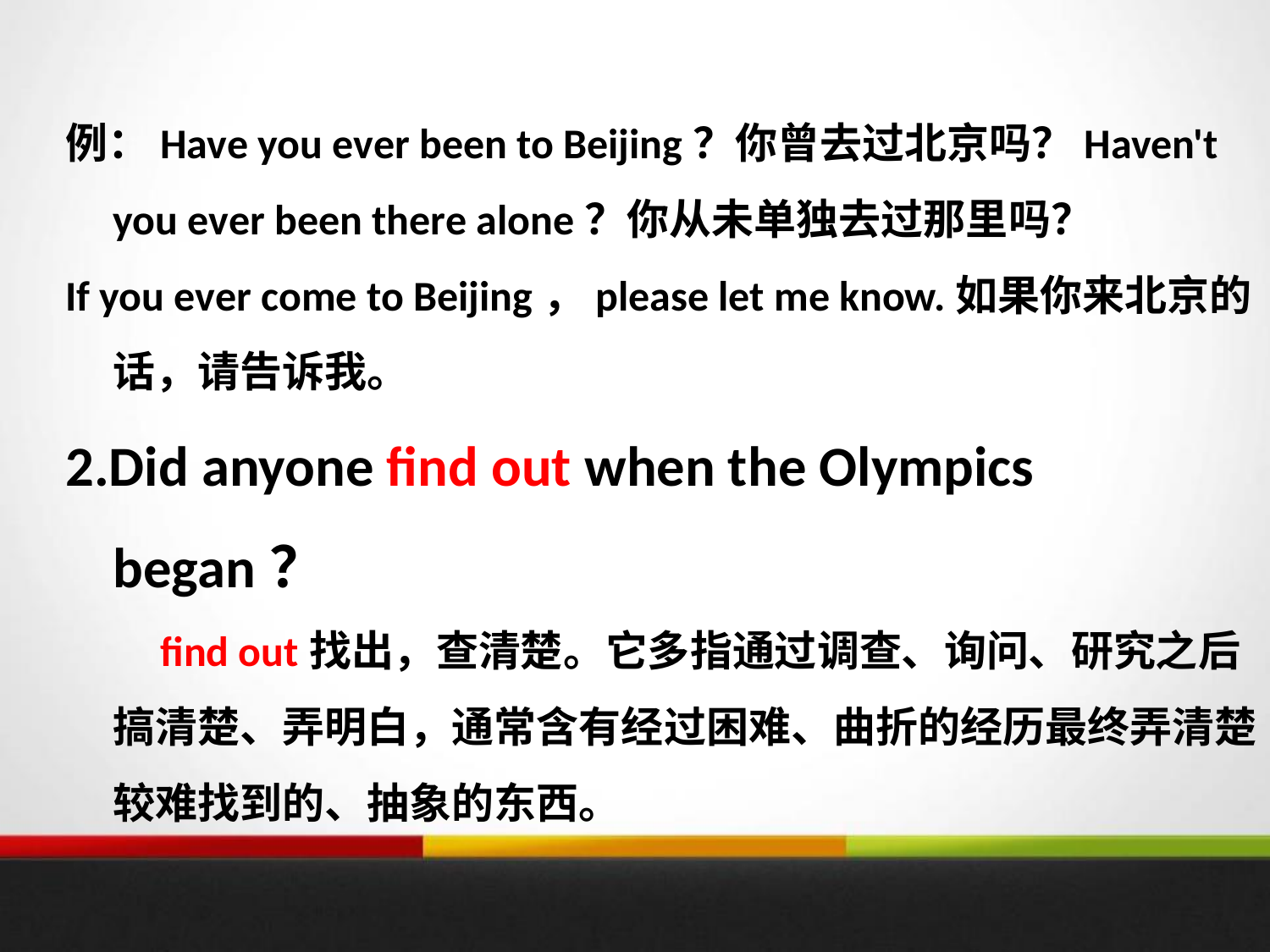

例：Have you ever been to Beijing？你曾去过北京吗？Haven't you ever been there alone？你从未单独去过那里吗？
If you ever come to Beijing，please let me know.如果你来北京的话，请告诉我。
2.Did anyone find out when the Olympics began？
　　find out找出，查清楚。它多指通过调查、询问、研究之后搞清楚、弄明白，通常含有经过困难、曲折的经历最终弄清楚较难找到的、抽象的东西。